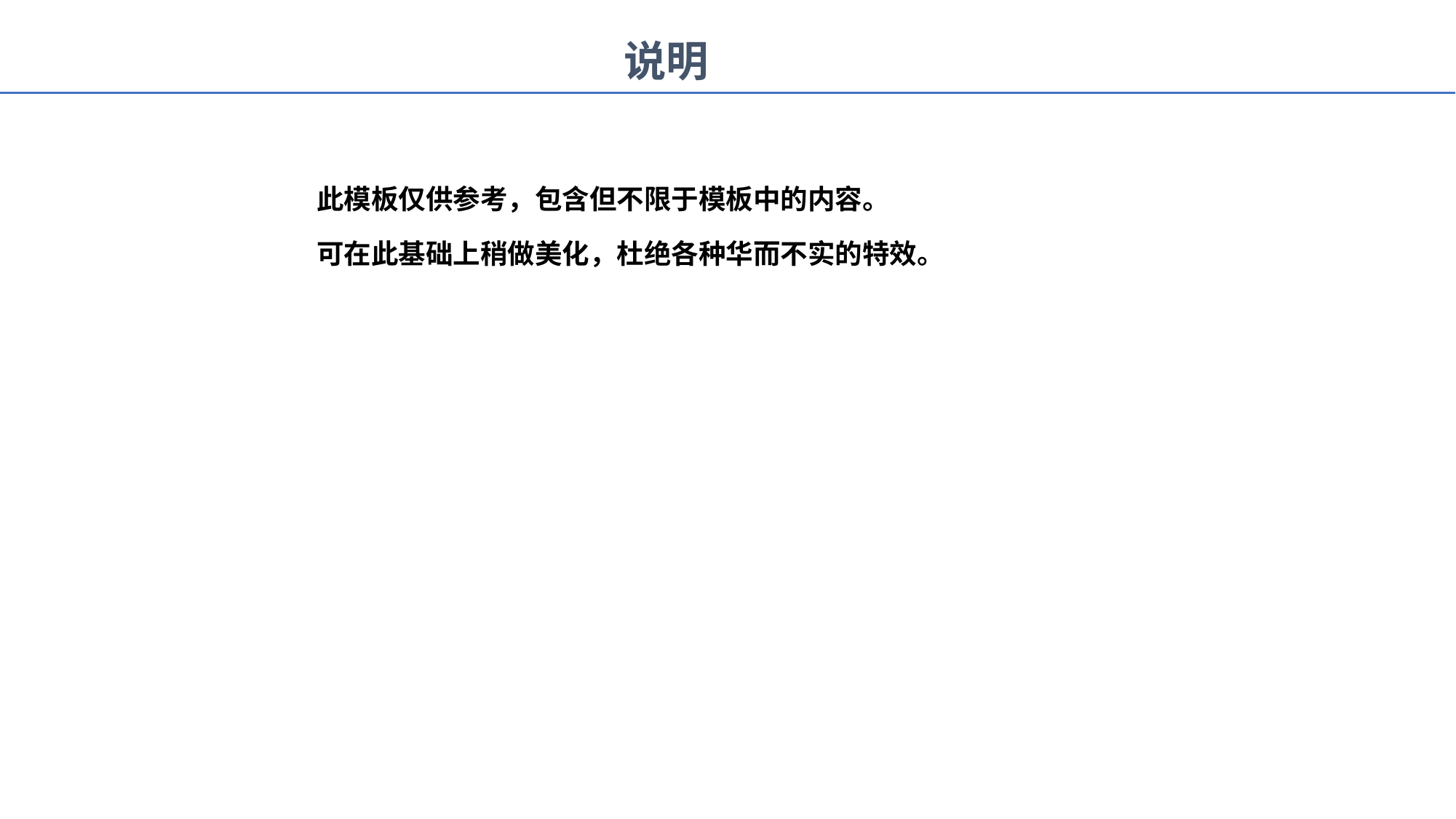

说明
       此模板仅供参考，包含但不限于模板中的内容。
       可在此基础上稍做美化，杜绝各种华而不实的特效。
在这里输入您的文字内容，或者将您的文字内容复制在这里在这里输入您的文字内容，或者将您的文字内容复制在这里

在这里输入您文字内容，或者将您的文字内容复制在这里在这里输入您的文字内容，或者将您的文字内容复制在这里